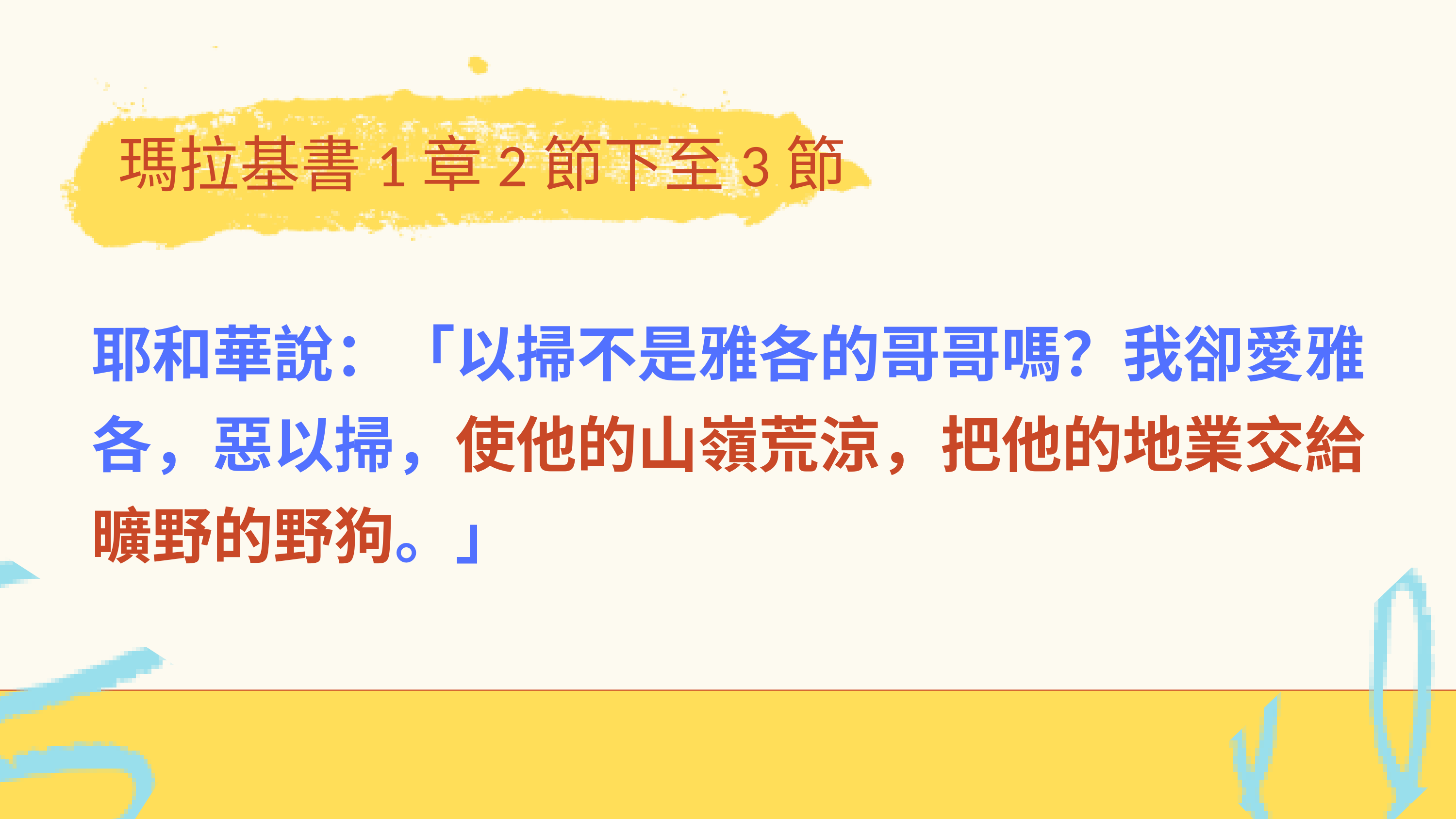

瑪拉基書1章2節下至3節
耶和華說：「以掃不是雅各的哥哥嗎？我卻愛雅各，惡以掃，使他的山嶺荒涼，把他的地業交給曠野的野狗。」